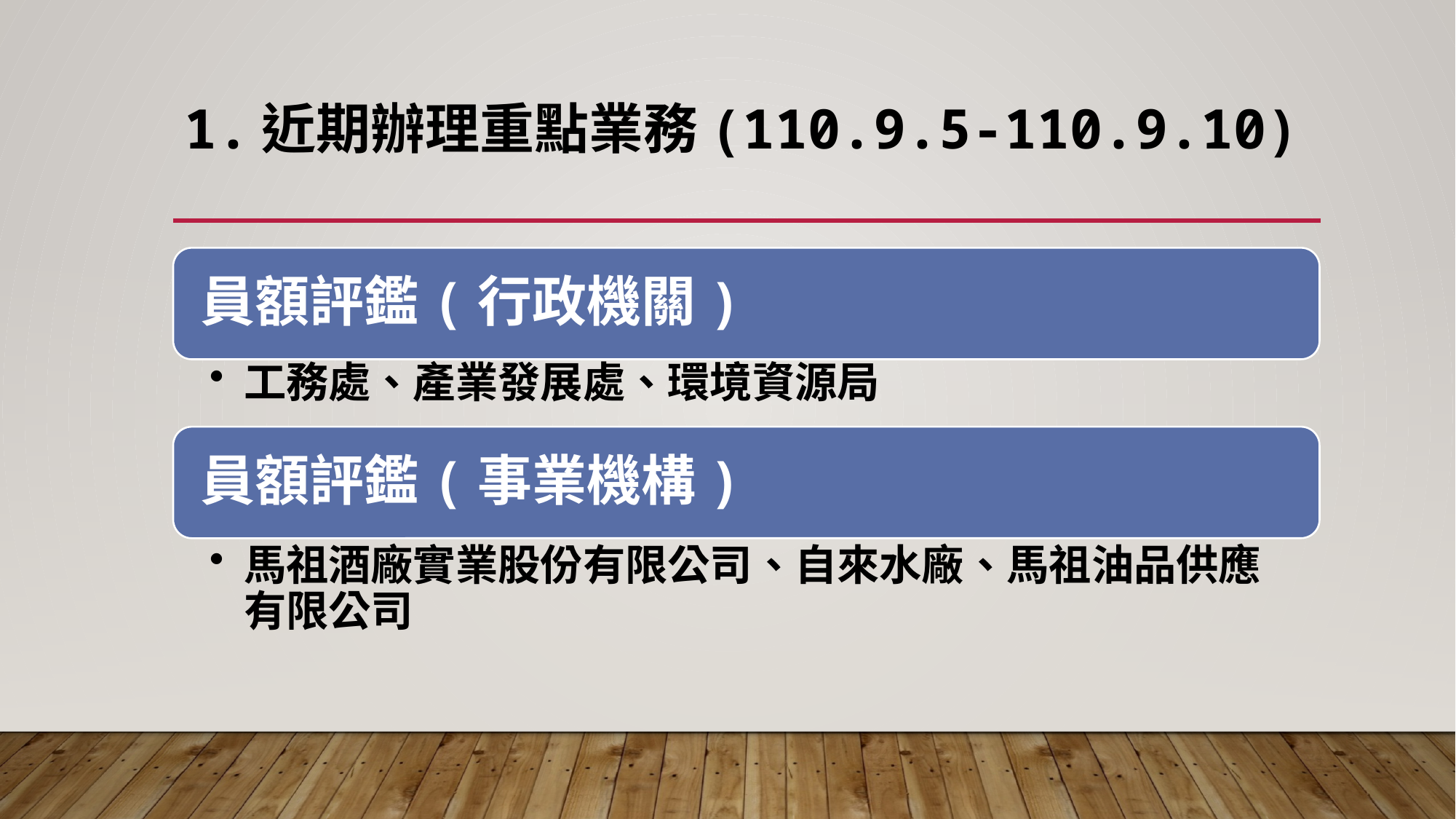

# 1.近期辦理重點業務(110.9.5-110.9.10)
員額評鑑(行政機關)
工務處、產業發展處、環境資源局
員額評鑑(事業機構)
馬祖酒廠實業股份有限公司、自來水廠、馬祖油品供應有限公司